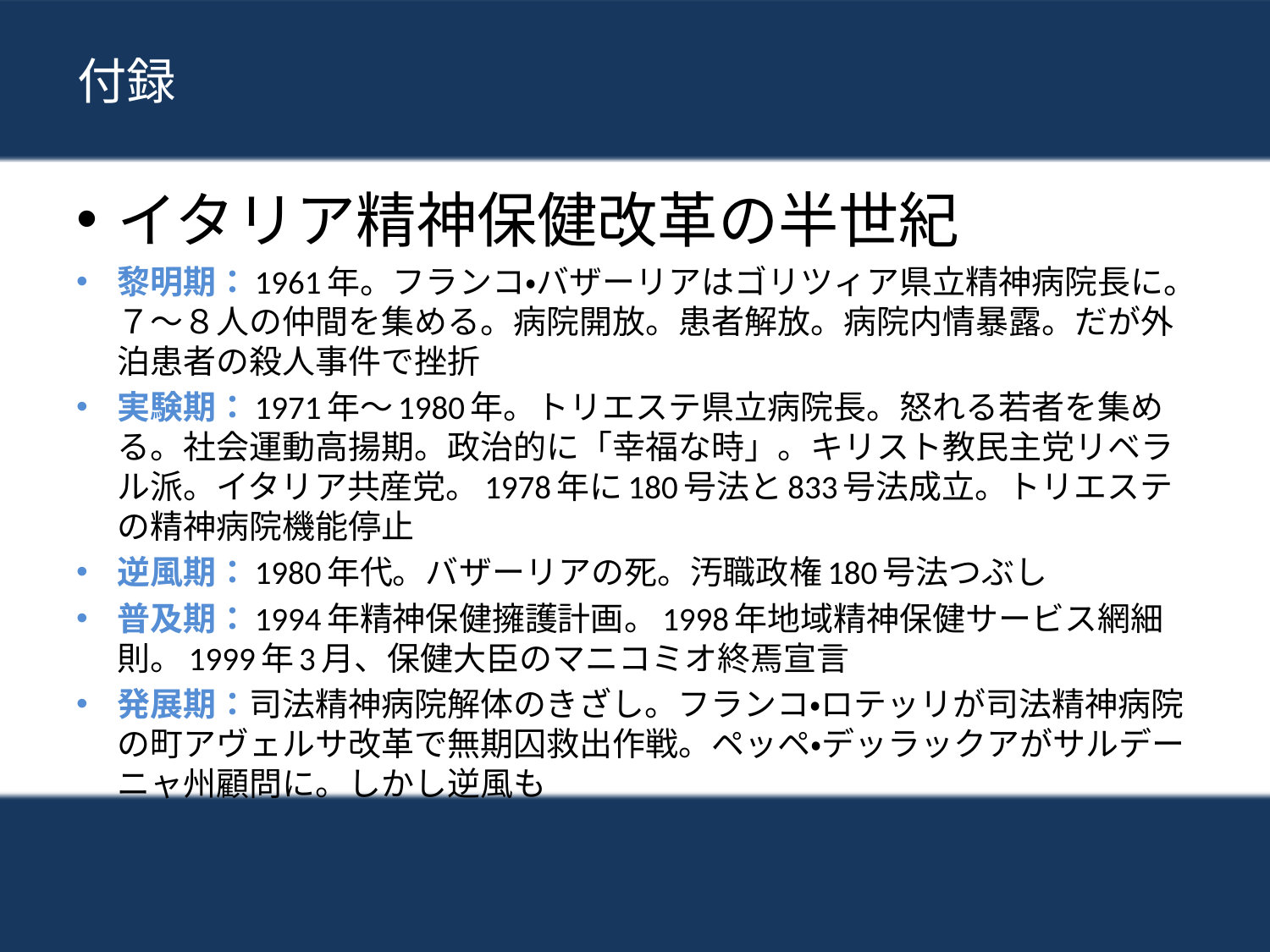

付録
イタリア精神保健改革の半世紀
黎明期：1961年。フランコ・バザーリアはゴリツィア県立精神病院長に。７～８人の仲間を集める。病院開放。患者解放。病院内情暴露。だが外泊患者の殺人事件で挫折
実験期：1971年～1980年。トリエステ県立病院長。怒れる若者を集める。社会運動高揚期。政治的に「幸福な時」。キリスト教民主党リベラル派。イタリア共産党。1978年に180号法と833号法成立。トリエステの精神病院機能停止
逆風期：1980年代。バザーリアの死。汚職政権180号法つぶし
普及期：1994年精神保健擁護計画。1998年地域精神保健サービス網細則。1999年3月、保健大臣のマニコミオ終焉宣言
発展期：司法精神病院解体のきざし。フランコ・ロテッリが司法精神病院の町アヴェルサ改革で無期囚救出作戦。ペッペ・デッラックアがサルデーニャ州顧問に。しかし逆風も